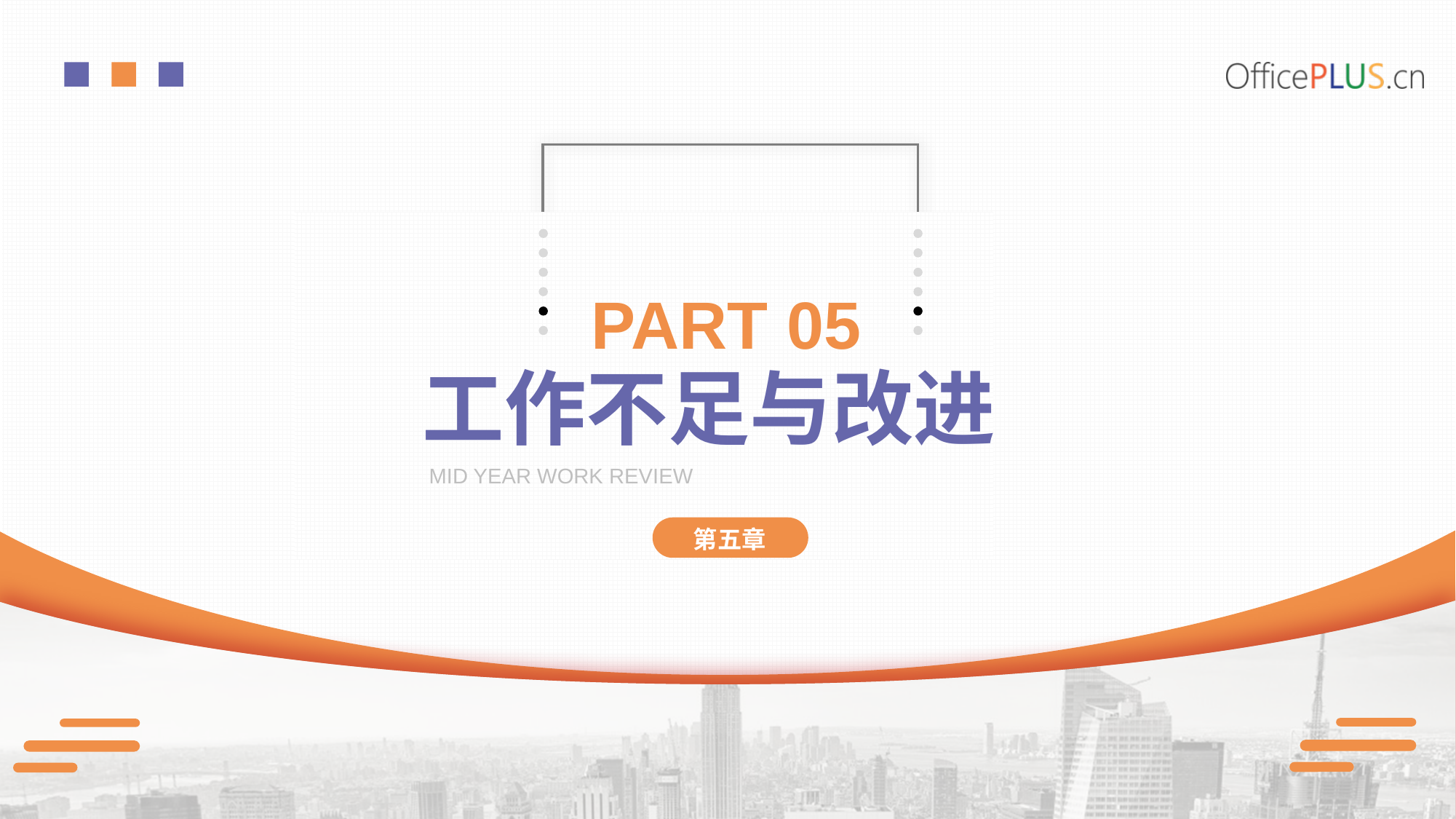

PART 05
工作不足与改进
MID YEAR WORK REVIEW

第五章